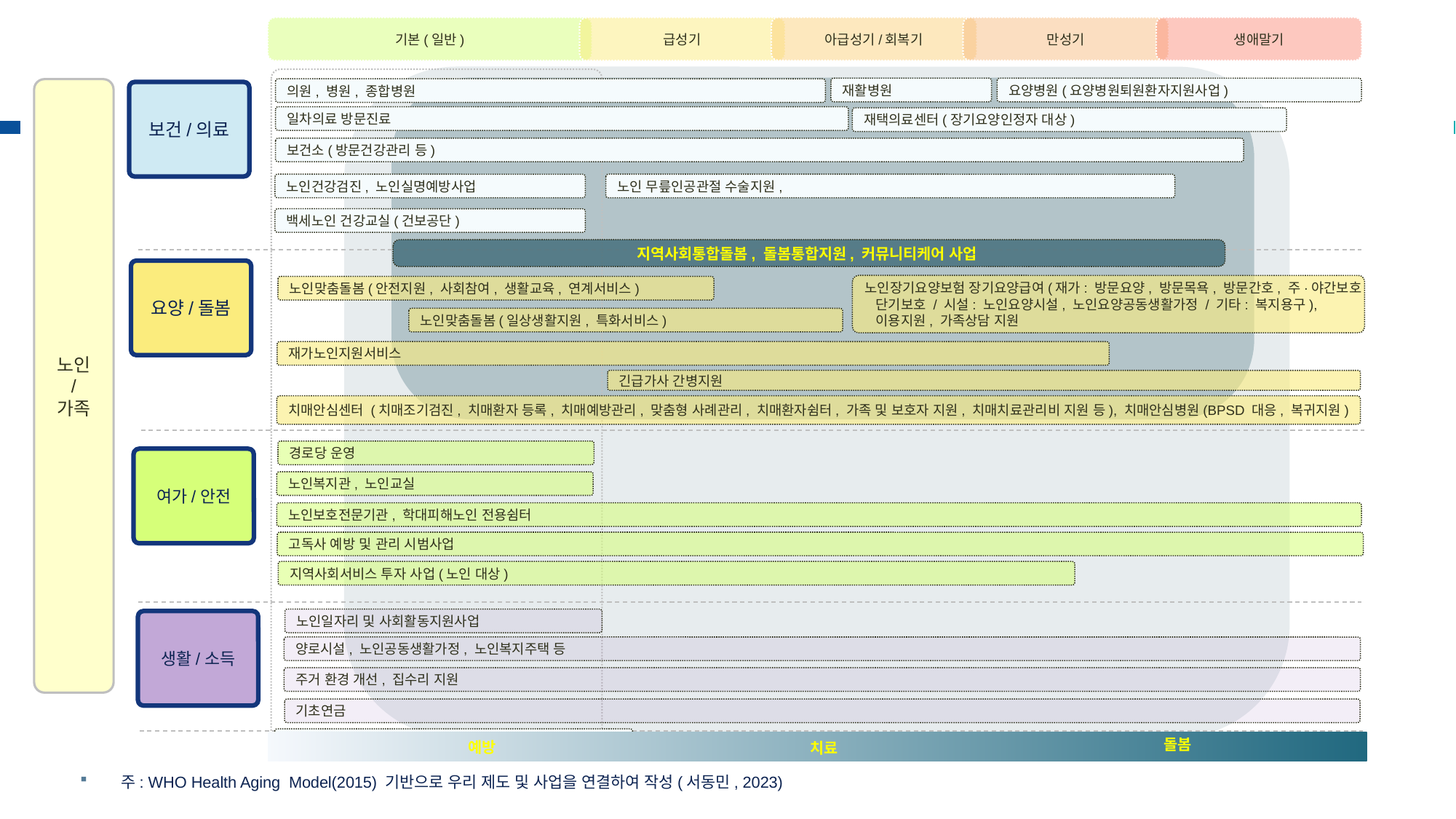

아급성기/회복기
만성기
생애말기
기본(일반)
급성기

#

재활병원
요양병원(요양병원퇴원환자지원사업)
의원, 병원, 종합병원
노인
/
가족
보건/의료
일차의료 방문진료
재택의료센터(장기요양인정자 대상)
보건소(방문건강관리 등)

노인건강검진, 노인실명예방사업
노인 무릎인공관절 수술지원,
백세노인 건강교실(건보공단)
지역사회통합돌봄, 돌봄통합지원, 커뮤니티케어 사업
요양/돌봄
노인장기요양보험 장기요양급여(재가: 방문요양, 방문목욕, 방문간호, 주·야간보호
  단기보호 / 시설: 노인요양시설, 노인요양공동생활가정 / 기타: 복지용구),
  이용지원, 가족상담 지원
노인맞춤돌봄(안전지원, 사회참여, 생활교육, 연계서비스)
노인맞춤돌봄(일상생활지원, 특화서비스)
재가노인지원서비스
긴급가사 간병지원
치매안심센터 (치매조기검진, 치매환자 등록, 치매예방관리, 맞춤형 사례관리, 치매환자쉼터, 가족 및 보호자 지원, 치매치료관리비 지원 등), 치매안심병원(BPSD 대응, 복귀지원)
경로당 운영
여가/안전
노인복지관, 노인교실
노인보호전문기관, 학대피해노인 전용쉼터
고독사 예방 및 관리 시범사업
지역사회서비스 투자 사업(노인 대상)
노인일자리 및 사회활동지원사업
생활/소득
양로시설, 노인공동생활가정, 노인복지주택 등
주거 환경 개선, 집수리 지원
기초연금
돌봄
치료
예방
결식 우려 노인 무료급식 지원

11
주: WHO Health Aging  Model(2015) 기반으로 우리 제도 및 사업을 연결하여 작성(서동민, 2023)

11